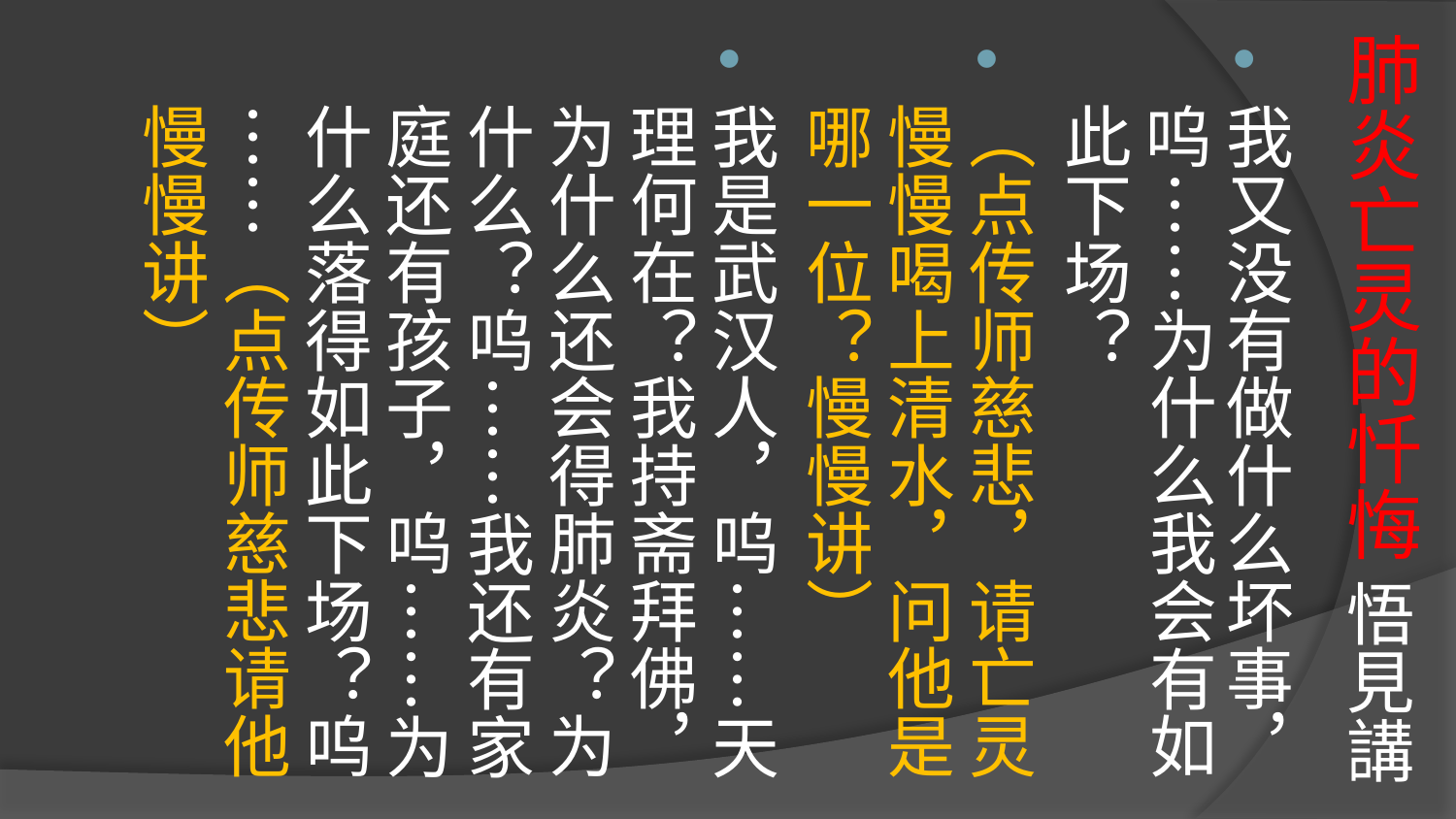

# 肺炎亡灵的忏悔 悟見講
我又没有做什么坏事，呜……为什么我会有如此下场？
（点传师慈悲，请亡灵慢慢喝上清水，问他是哪一位？慢慢讲）
我是武汉人，呜……天理何在？我持斋拜佛，为什么还会得肺炎？为什么？呜……我还有家庭还有孩子，呜……为什么落得如此下场？呜……（点传师慈悲请他慢慢讲）